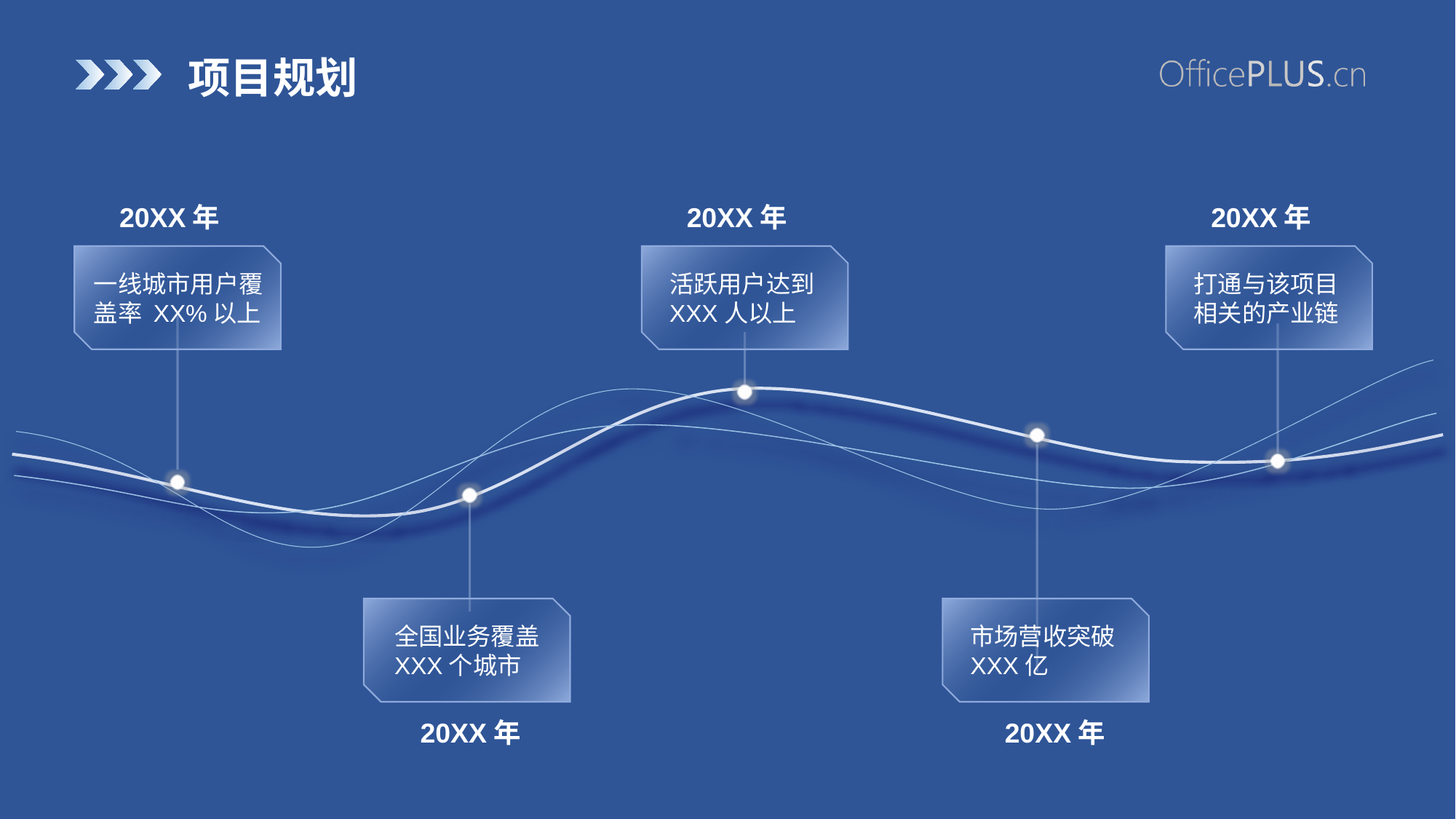

# 项目规划
20XX年
20XX年
20XX年

一线城市用户覆盖率 XX%以上
活跃用户达到 XXX人以上
打通与该项目相关的产业链

全国业务覆盖 XXX个城市
市场营收突破 XXX亿
20XX年
20XX年